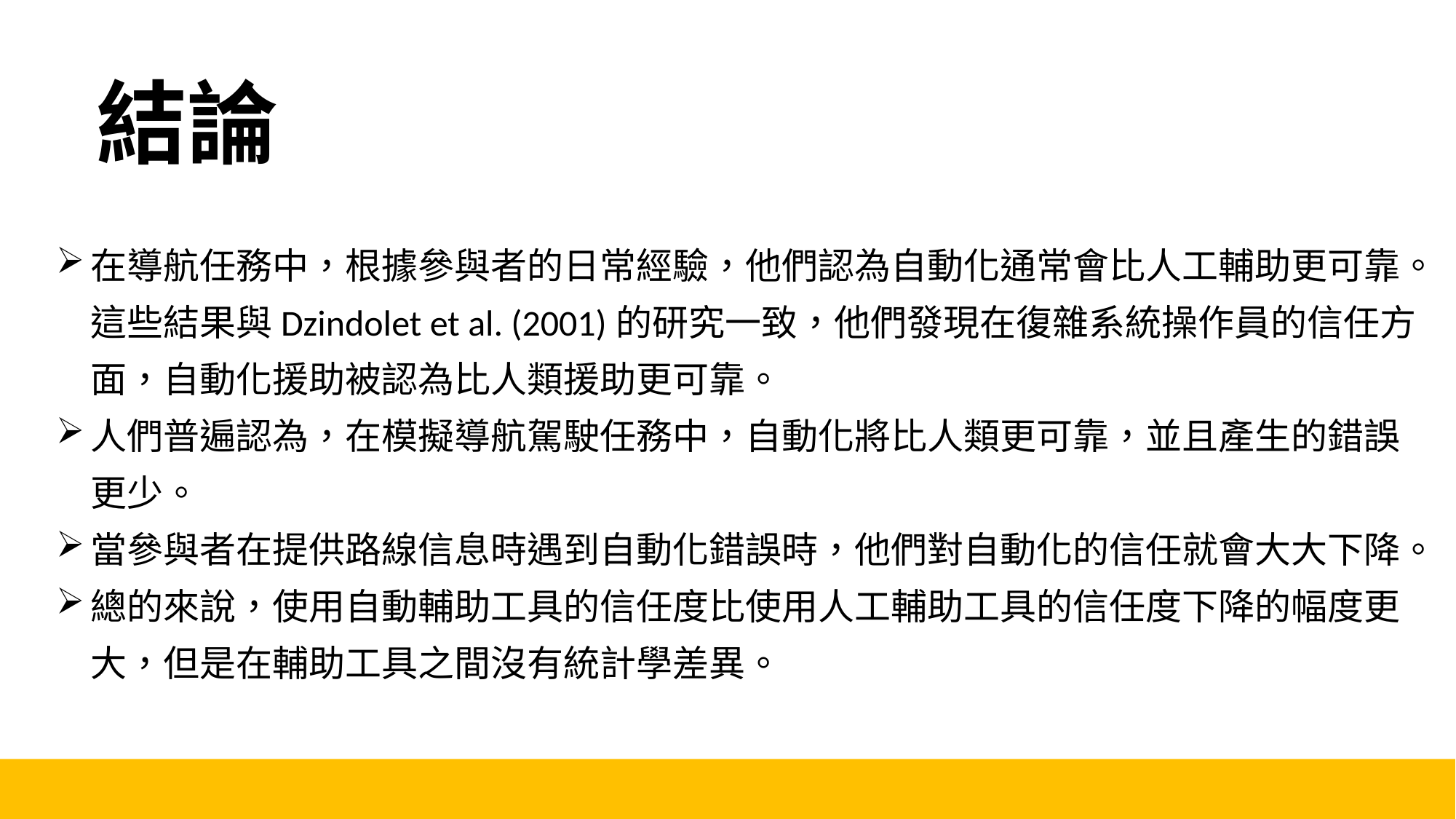

結論
在導航任務中，根據參與者的日常經驗，他們認為自動化通常會比人工輔助更可靠。這些結果與Dzindolet et al. (2001)的研究一致，他們發現在復雜系統操作員的信任方面，自動化援助被認為比人類援助更可靠。
人們普遍認為，在模擬導航駕駛任務中，自動化將比人類更可靠，並且產生的錯誤更少。
當參與者在提供路線信息時遇到自動化錯誤時，他們對自動化的信任就會大大下降。
總的來說，使用自動輔助工具的信任度比使用人工輔助工具的信任度下降的幅度更大，但是在輔助工具之間沒有統計學差異。

22